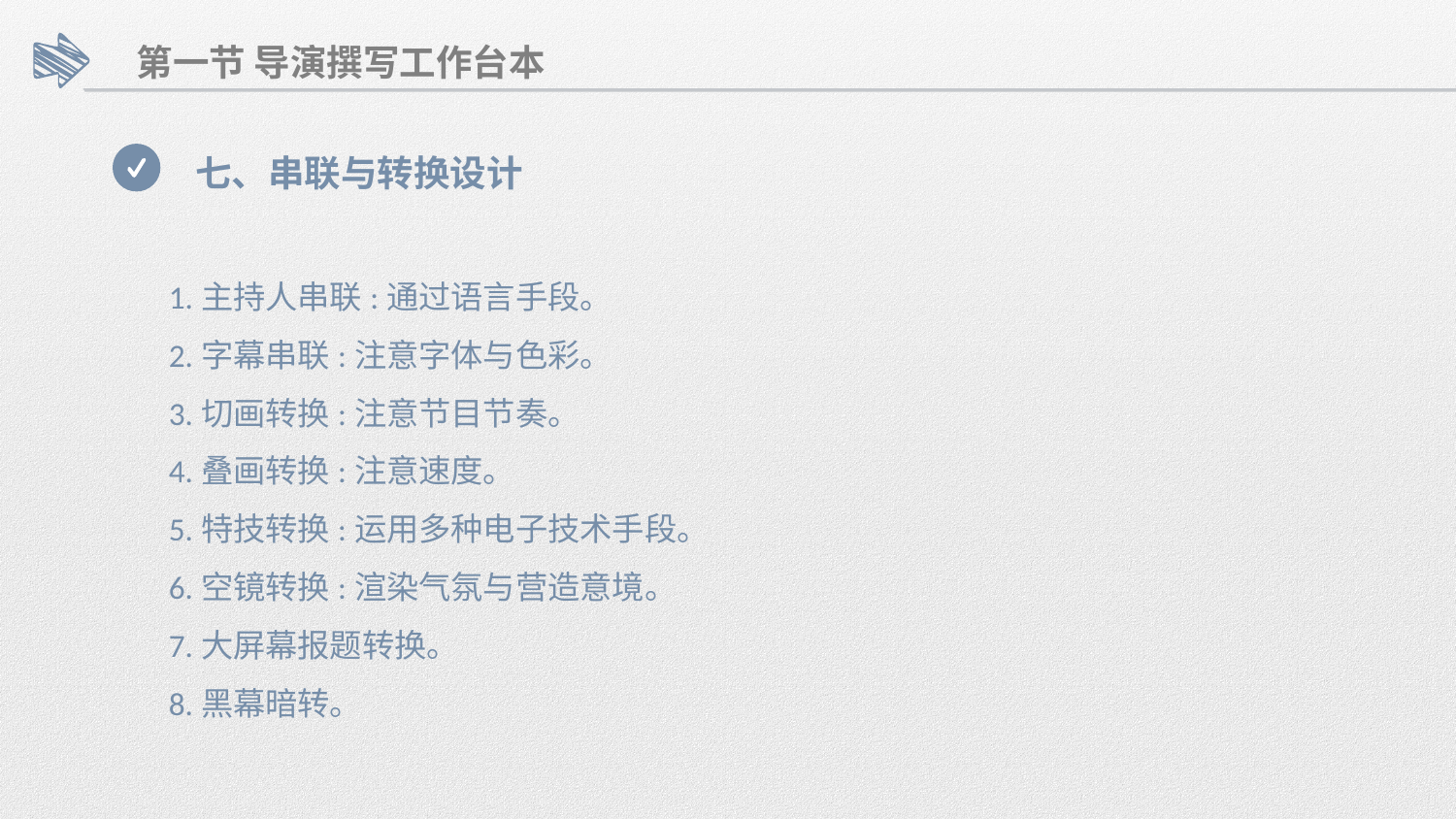

第一节 导演撰写工作台本
七、串联与转换设计

1.主持人串联:通过语言手段。
2.字幕串联:注意字体与色彩。
3.切画转换:注意节目节奏。
4.叠画转换:注意速度。
5.特技转换:运用多种电子技术手段。
6.空镜转换:渲染气氛与营造意境。
7.大屏幕报题转换。
8.黑幕暗转。